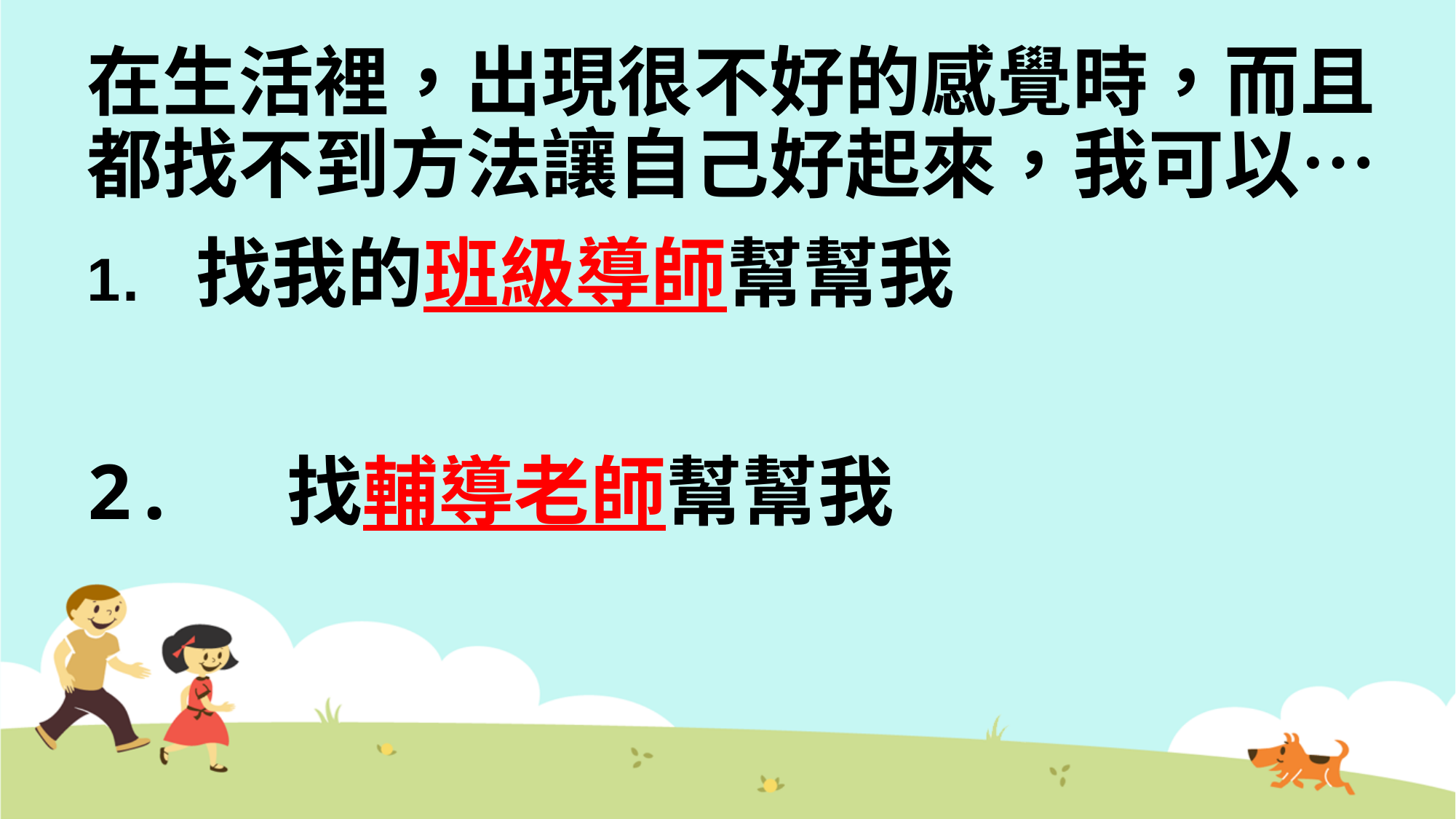

在生活裡，出現很不好的感覺時，而且都找不到方法讓自己好起來，我可以…
找我的班級導師幫幫我

2.  找輔導老師幫幫我